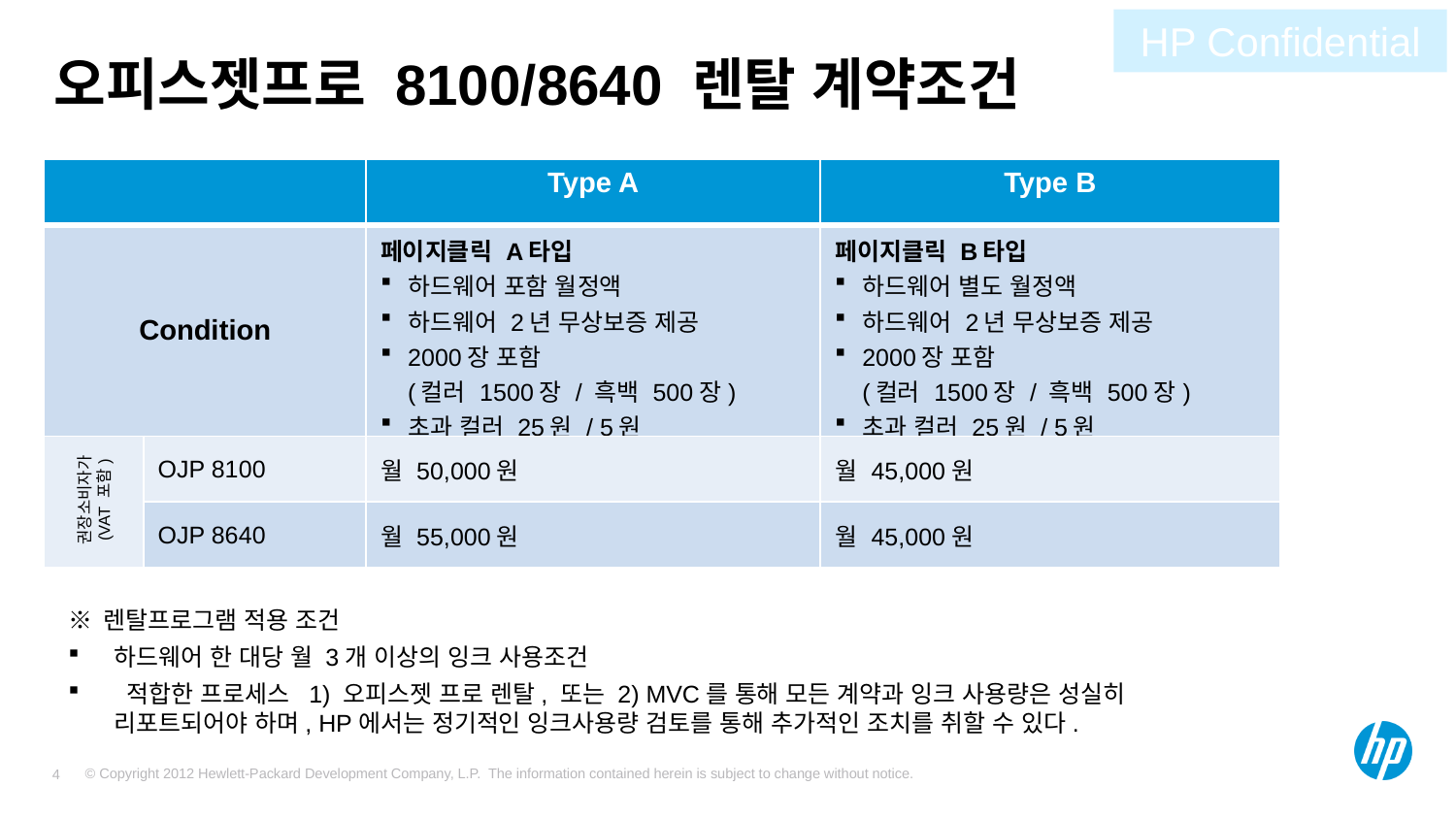

HP Confidential
# 오피스젯프로 8100/8640 렌탈 계약조건
|  |  | Type A | Type B |
| --- | --- | --- | --- |
| Condition |  | 페이지클릭 A타입 하드웨어 포함 월정액 하드웨어 2년 무상보증 제공 2000장 포함 (컬러 1500장 / 흑백 500장) 초과 컬러 25원 / 5원 | 페이지클릭 B타입 하드웨어 별도 월정액 하드웨어 2년 무상보증 제공 2000장 포함 (컬러 1500장 / 흑백 500장) 초과 컬러 25원 / 5원 |
|  | OJP 8100 | 월 50,000원 | 월 45,000원 |
|  | OJP 8640 | 월 55,000원 | 월 45,000원 |
권장소비자가
(VAT 포함)
※ 렌탈프로그램 적용 조건
하드웨어 한 대당 월 3개 이상의 잉크 사용조건
 적합한 프로세스  1) 오피스젯 프로 렌탈, 또는 2) MVC를 통해 모든 계약과 잉크 사용량은 성실히 리포트되어야 하며, HP에서는 정기적인 잉크사용량 검토를 통해 추가적인 조치를 취할 수 있다.